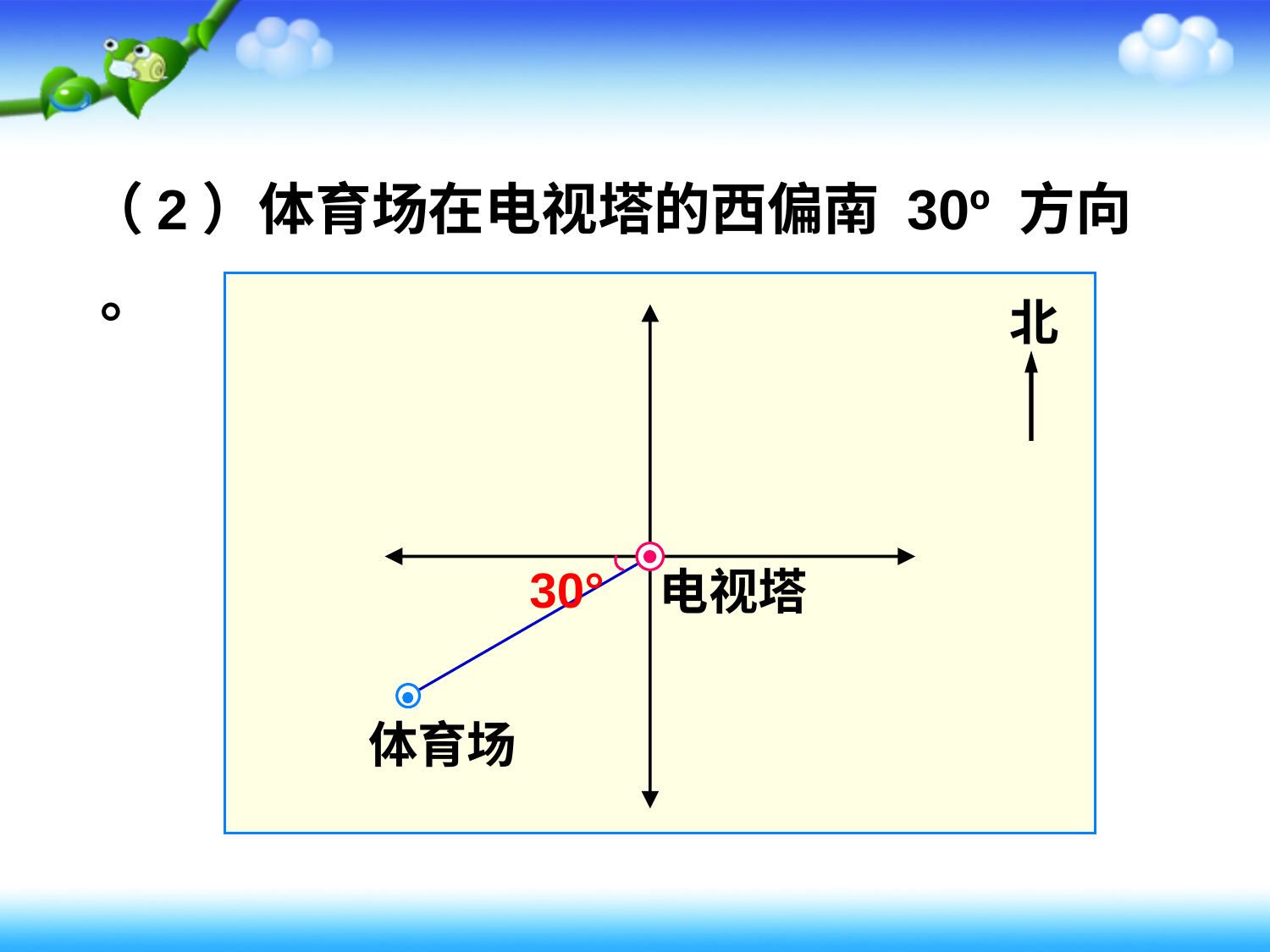

（2）体育场在电视塔的西偏南 30º 方向 。

北

30°

体育场

电视塔